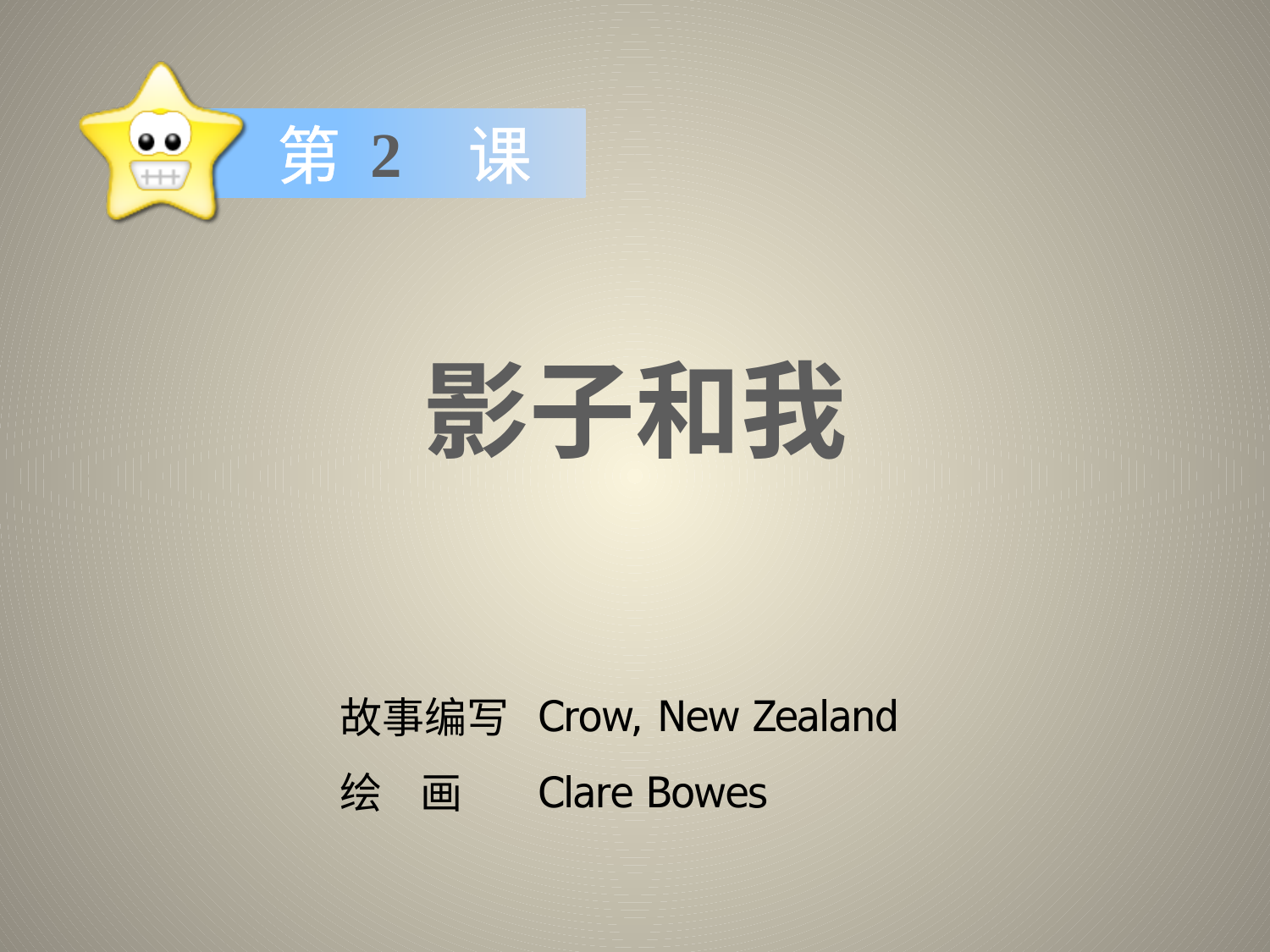

2
影子和我
Crow, New Zealand
Clare Bowes